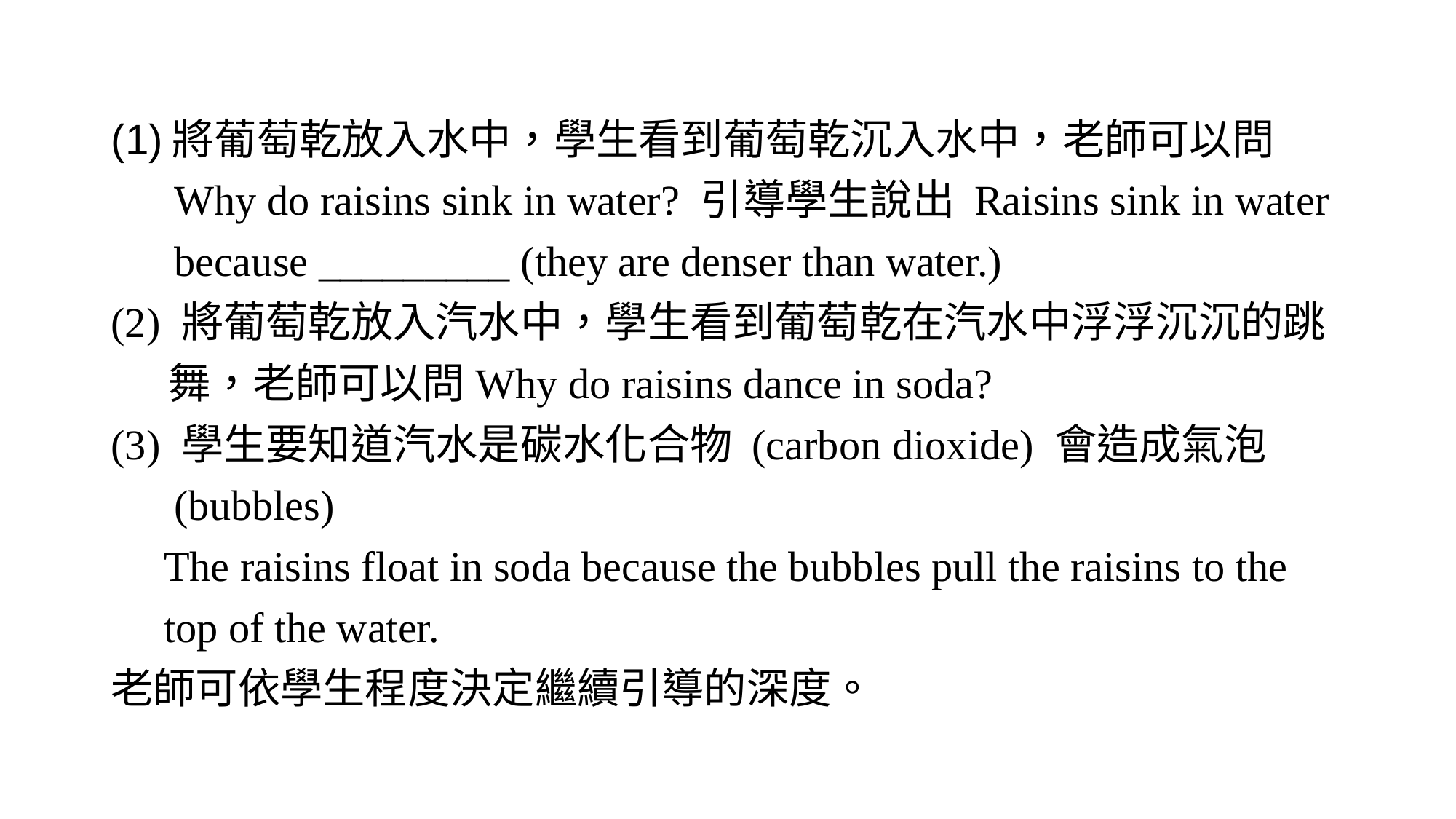

#
將葡萄乾放入水中，學生看到葡萄乾沉入水中，老師可以問
      Why do raisins sink in water? 引導學生說出 Raisins sink in water
      because _________ (they are denser than water.)
(2) 將葡萄乾放入汽水中，學生看到葡萄乾在汽水中浮浮沉沉的跳
     舞，老師可以問Why do raisins dance in soda?
(3) 學生要知道汽水是碳水化合物 (carbon dioxide) 會造成氣泡
      (bubbles)
     The raisins float in soda because the bubbles pull the raisins to the
     top of the water.
老師可依學生程度決定繼續引導的深度。